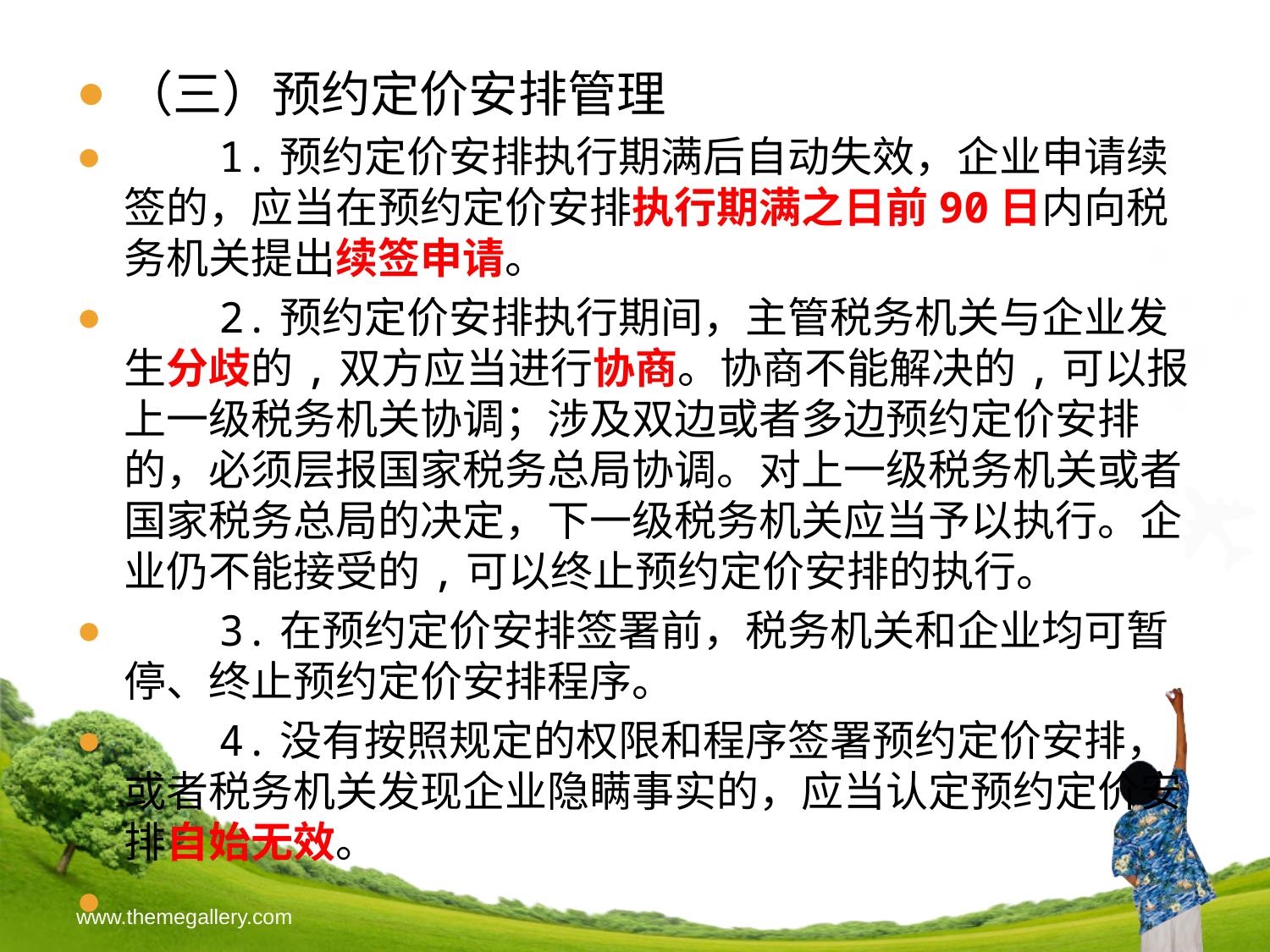

（三）预约定价安排管理
　　1.预约定价安排执行期满后自动失效，企业申请续签的，应当在预约定价安排执行期满之日前90日内向税务机关提出续签申请。
　　2.预约定价安排执行期间，主管税务机关与企业发生分歧的,双方应当进行协商。协商不能解决的,可以报上一级税务机关协调；涉及双边或者多边预约定价安排的，必须层报国家税务总局协调。对上一级税务机关或者国家税务总局的决定，下一级税务机关应当予以执行。企业仍不能接受的,可以终止预约定价安排的执行。
　　3.在预约定价安排签署前，税务机关和企业均可暂停、终止预约定价安排程序。
　　4.没有按照规定的权限和程序签署预约定价安排，或者税务机关发现企业隐瞒事实的，应当认定预约定价安排自始无效。

www.themegallery.com